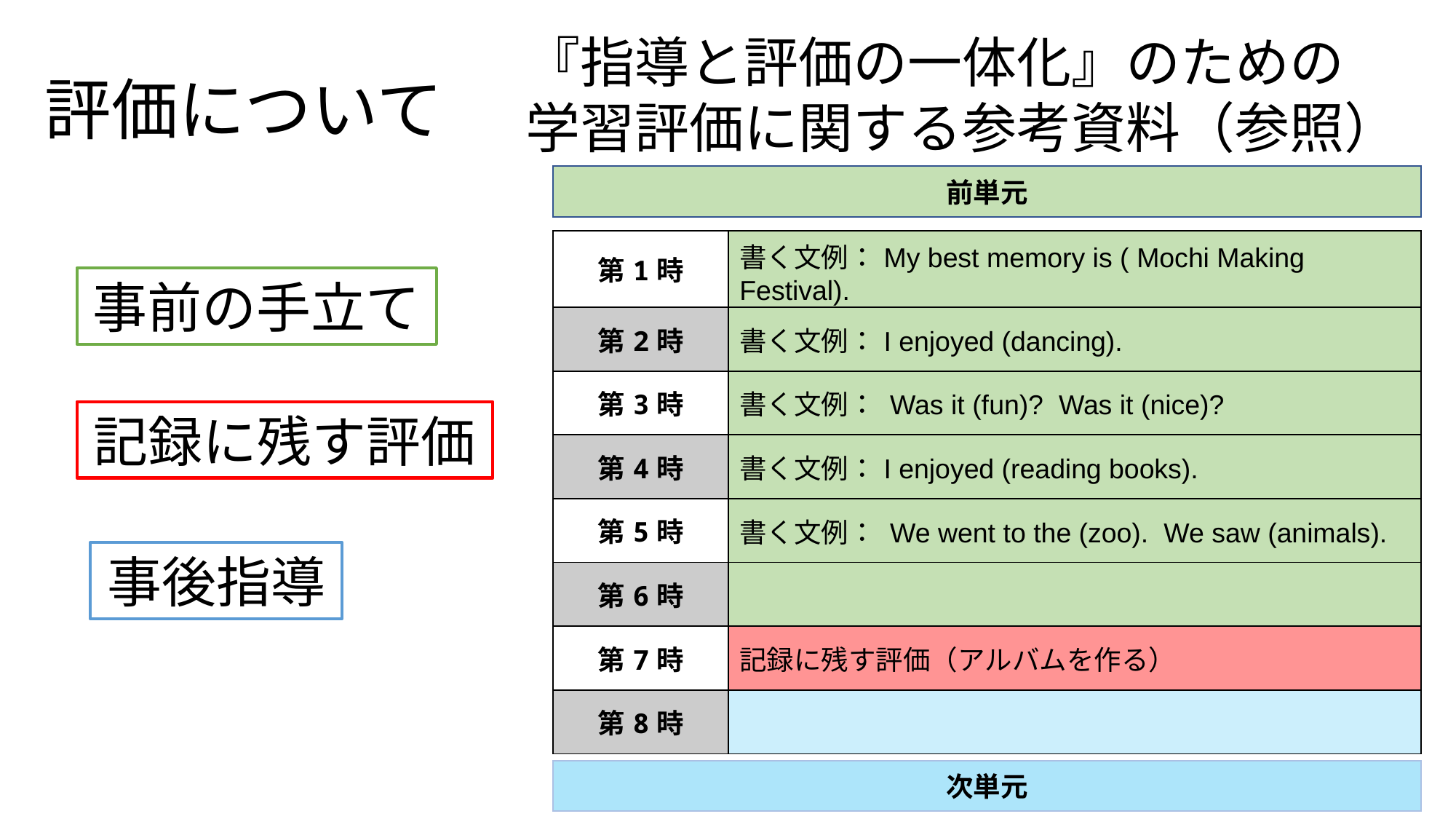

『指導と評価の一体化』のための
学習評価に関する参考資料（参照）
# 評価について
前単元
| 第1時 | 書く文例：My best memory is ( Mochi Making Festival). |
| --- | --- |
| 第2時 | 書く文例：I enjoyed (dancing). |
| 第3時 | 書く文例： Was it (fun)? Was it (nice)? |
| 第4時 | 書く文例：I enjoyed (reading books). |
| 第5時 | 書く文例： We went to the (zoo). We saw (animals). |
| 第6時 |  |
| 第7時 | 記録に残す評価（アルバムを作る） |
| 第8時 |  |
事前の手立て
記録に残す評価
事後指導
次単元